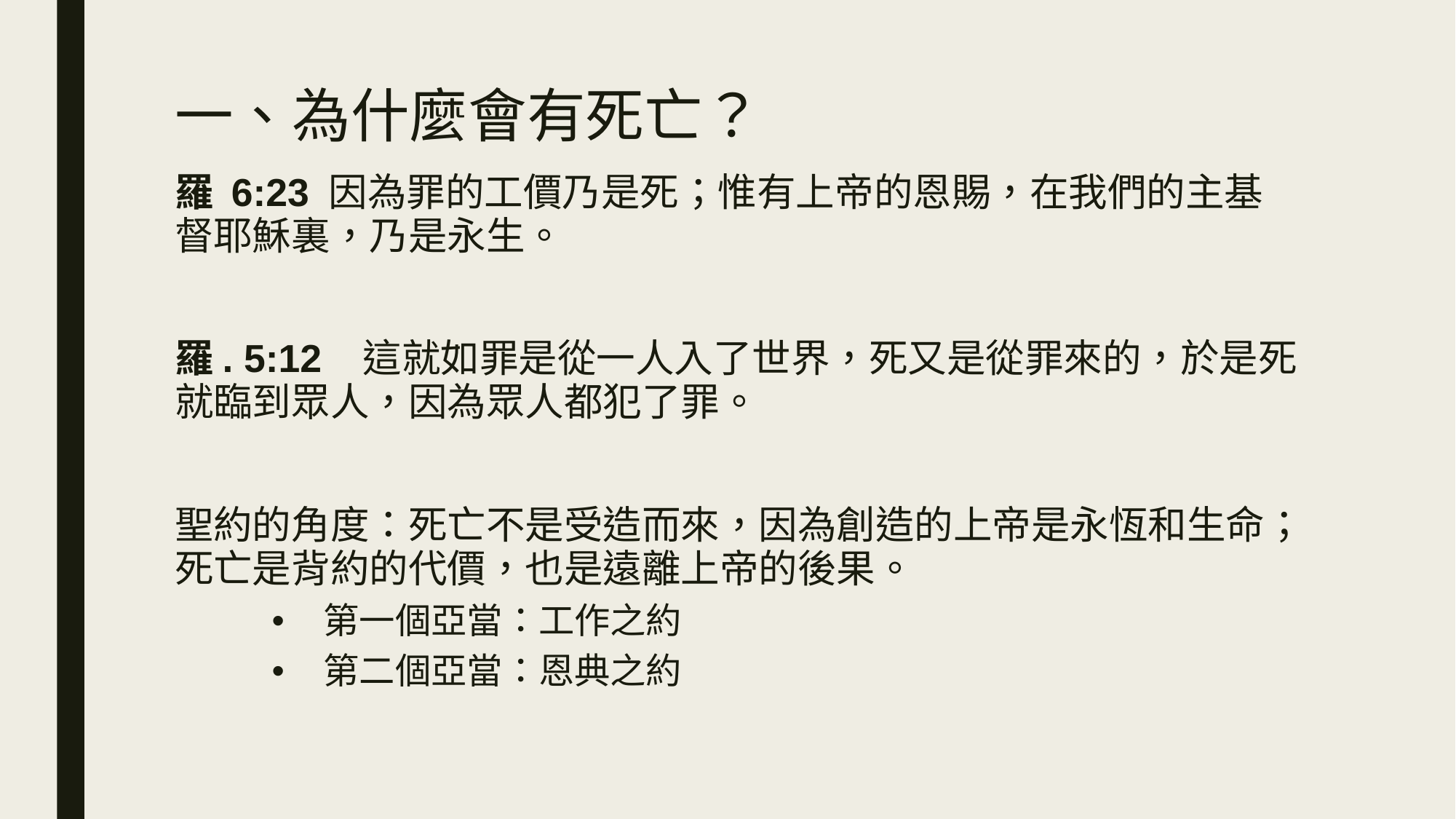

# 一、為什麼會有死亡？
羅 6:23 因為罪的工價乃是死；惟有上帝的恩賜，在我們的主基督耶穌裏，乃是永生。

羅. 5:12   這就如罪是從一人入了世界，死又是從罪來的，於是死就臨到眾人，因為眾人都犯了罪。

聖約的角度：死亡不是受造而來，因為創造的上帝是永恆和生命；死亡是背約的代價，也是遠離上帝的後果。
第一個亞當：工作之約
第二個亞當：恩典之約